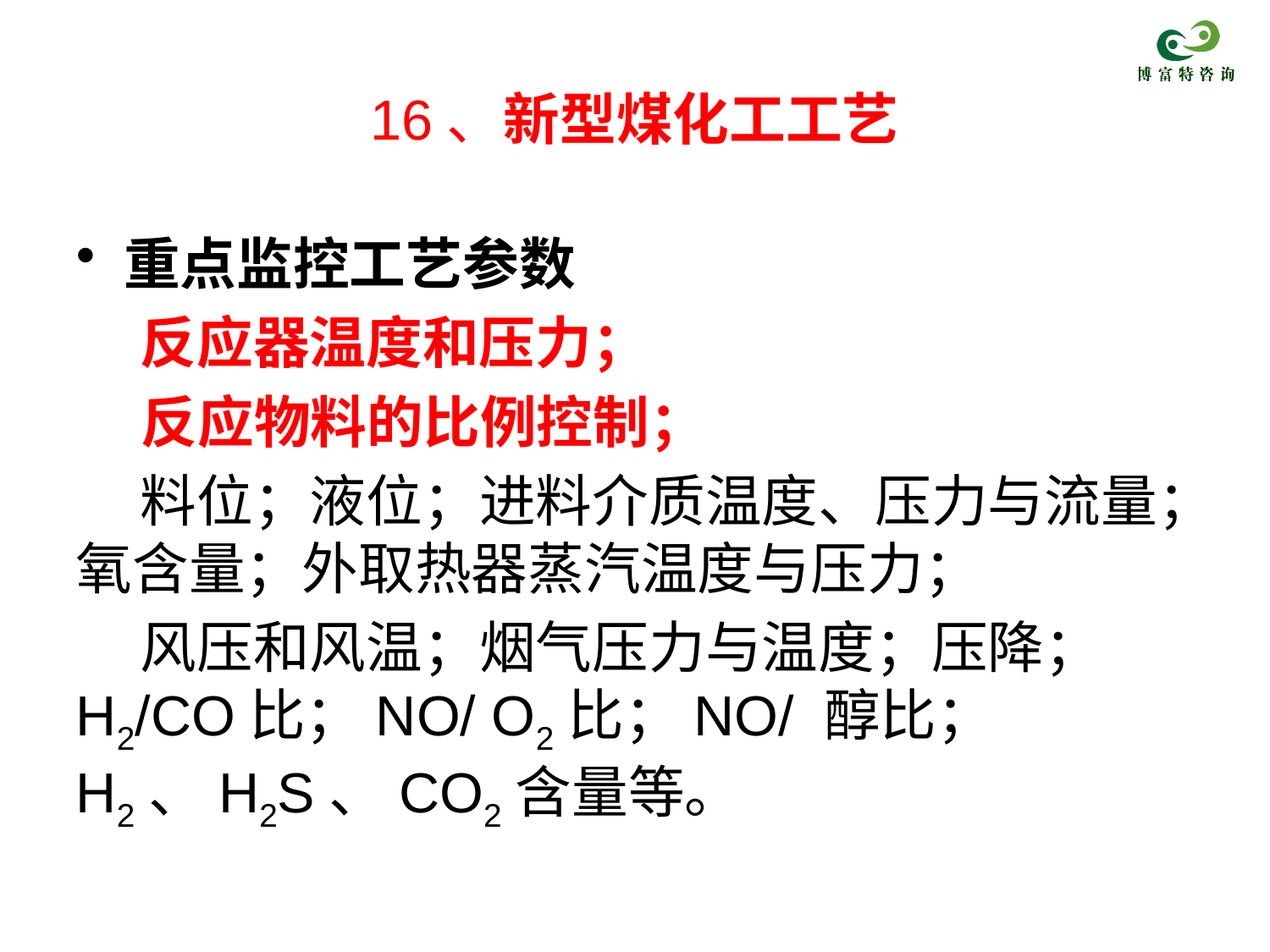

# 16、新型煤化工工艺
重点监控工艺参数
    反应器温度和压力；
    反应物料的比例控制；
    料位；液位；进料介质温度、压力与流量；氧含量；外取热器蒸汽温度与压力；
    风压和风温；烟气压力与温度；压降；H2/CO比；NO/ O2比；NO/ 醇比；H2、H2S、CO2含量等。